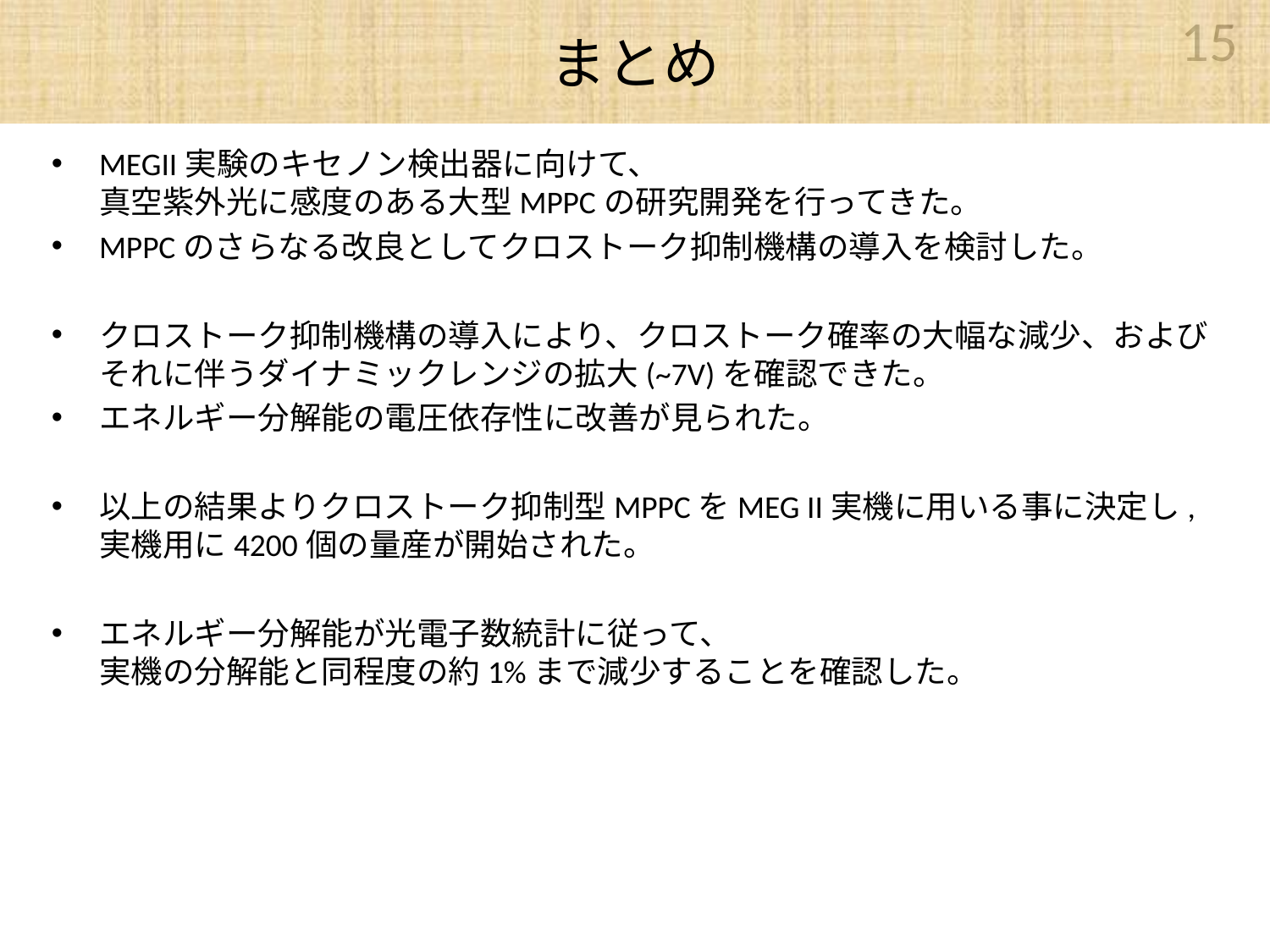

# まとめ
15
MEGII実験のキセノン検出器に向けて、
真空紫外光に感度のある大型MPPCの研究開発を行ってきた。
MPPCのさらなる改良としてクロストーク抑制機構の導入を検討した。

クロストーク抑制機構の導入により、クロストーク確率の大幅な減少、およびそれに伴うダイナミックレンジの拡大(~7V)を確認できた。
エネルギー分解能の電圧依存性に改善が見られた。

以上の結果よりクロストーク抑制型MPPCをMEG II実機に用いる事に決定し,
実機用に4200個の量産が開始された。

エネルギー分解能が光電子数統計に従って、
実機の分解能と同程度の約1%まで減少することを確認した。